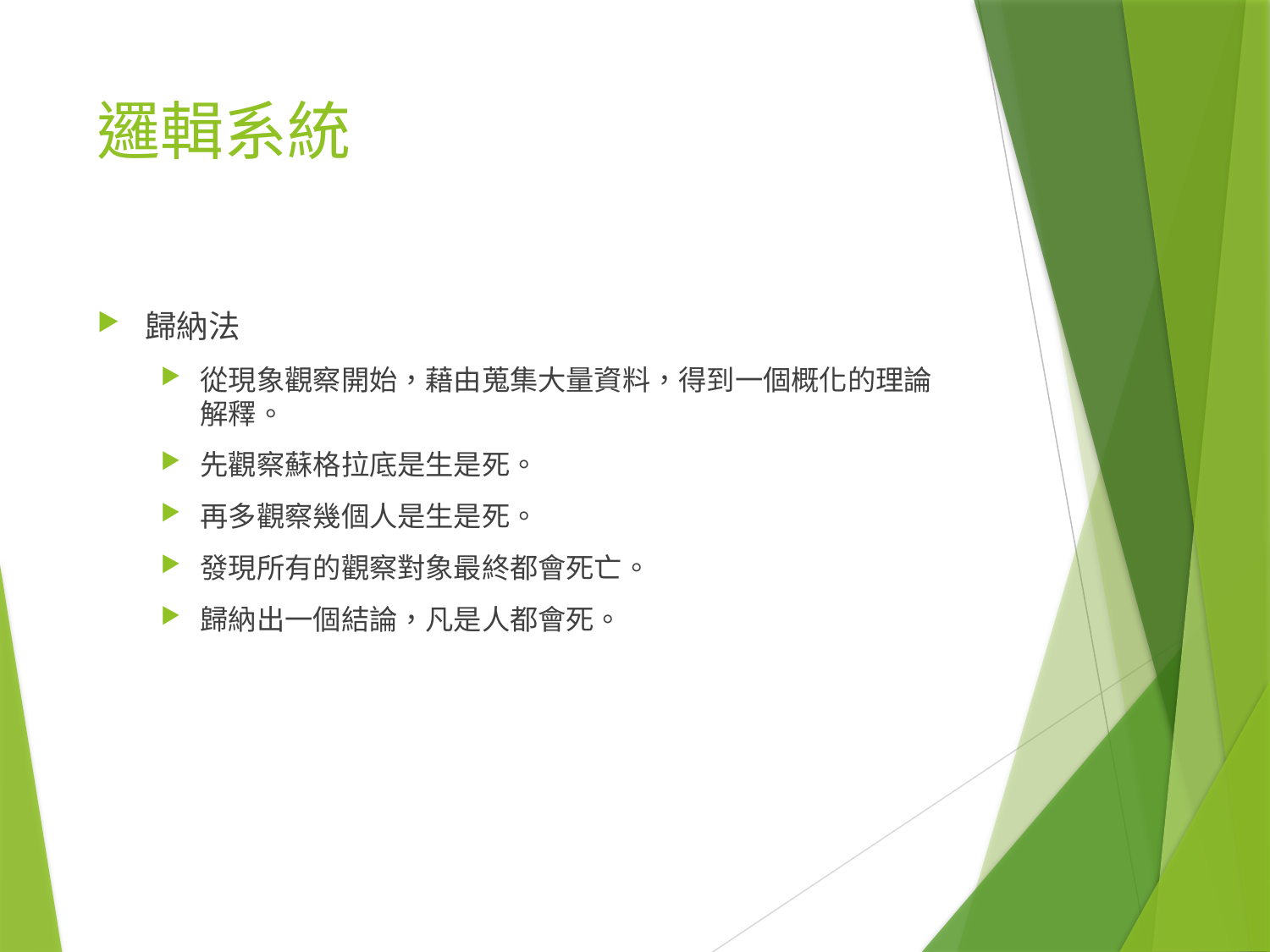

# 邏輯系統
歸納法
從現象觀察開始，藉由蒐集大量資料，得到一個概化的理論解釋。
先觀察蘇格拉底是生是死。
再多觀察幾個人是生是死。
發現所有的觀察對象最終都會死亡。
歸納出一個結論，凡是人都會死。